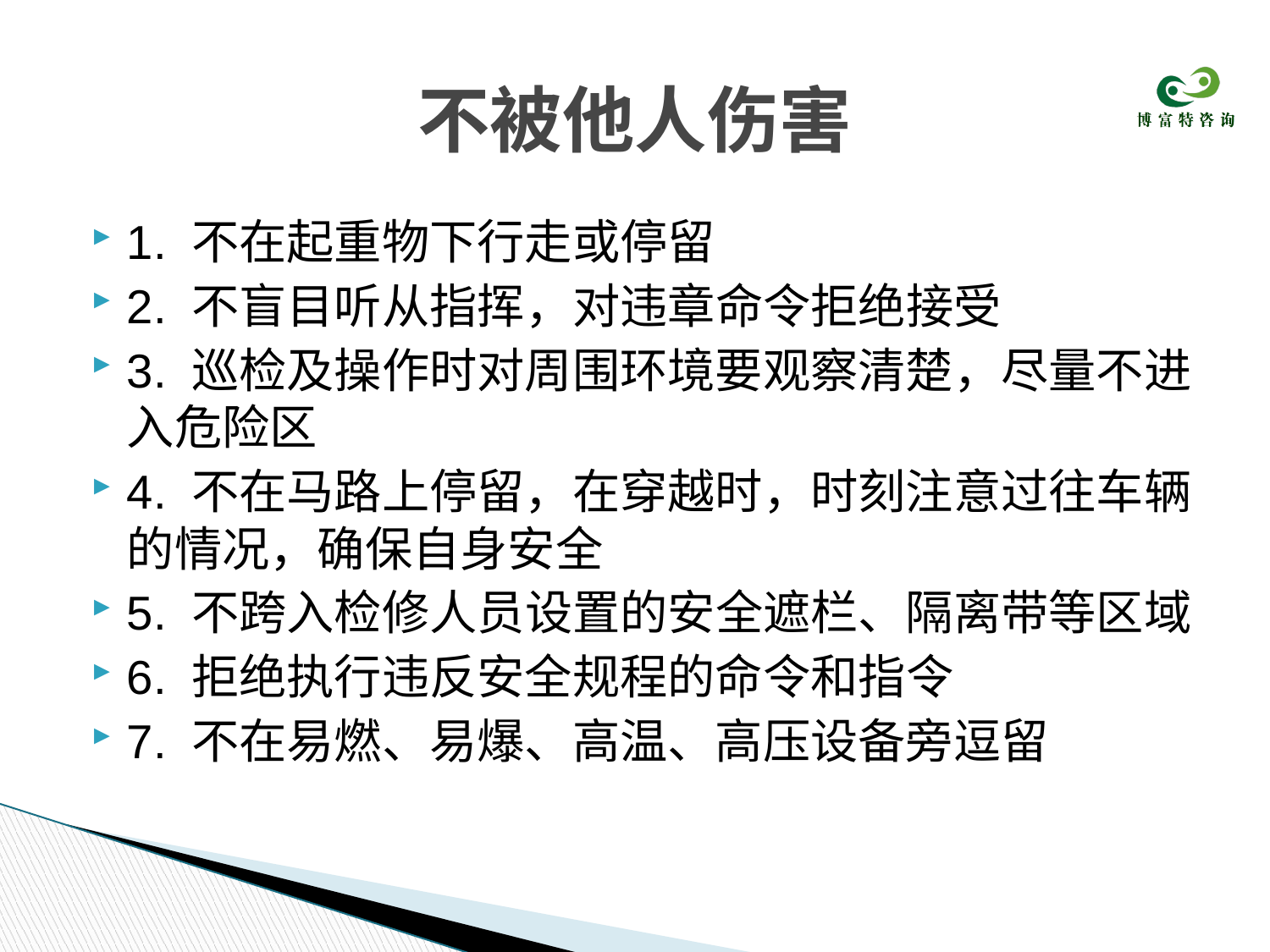

# 不被他人伤害
1. 不在起重物下行走或停留
2. 不盲目听从指挥，对违章命令拒绝接受
3. 巡检及操作时对周围环境要观察清楚，尽量不进入危险区
4. 不在马路上停留，在穿越时，时刻注意过往车辆的情况，确保自身安全
5. 不跨入检修人员设置的安全遮栏、隔离带等区域
6. 拒绝执行违反安全规程的命令和指令
7. 不在易燃、易爆、高温、高压设备旁逗留